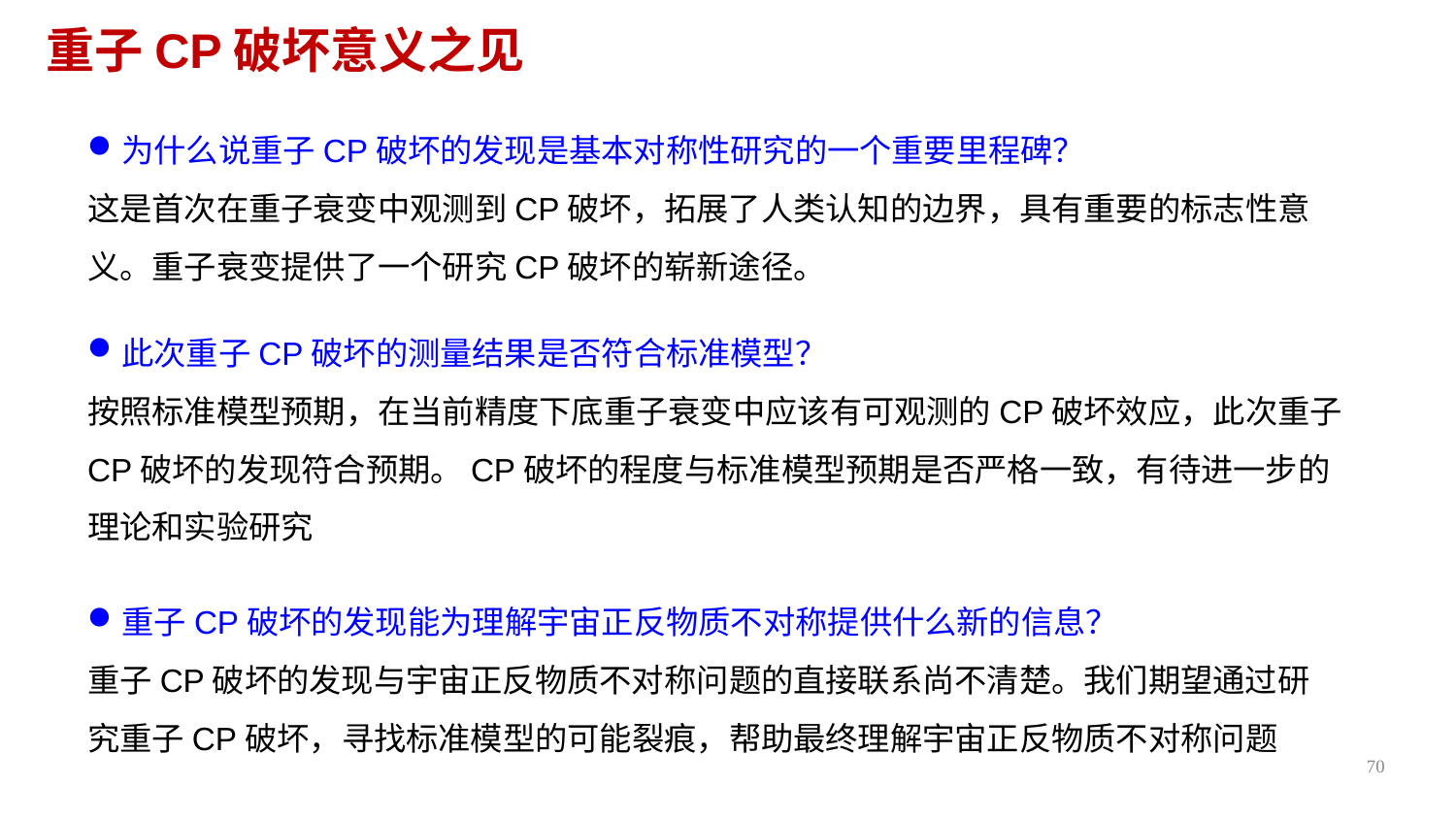

重子CP破坏意义之见
为什么说重子CP破坏的发现是基本对称性研究的一个重要里程碑？
这是首次在重子衰变中观测到CP破坏，拓展了人类认知的边界，具有重要的标志性意义。重子衰变提供了一个研究CP破坏的崭新途径。
此次重子CP破坏的测量结果是否符合标准模型？
按照标准模型预期，在当前精度下底重子衰变中应该有可观测的CP破坏效应，此次重子CP破坏的发现符合预期。CP破坏的程度与标准模型预期是否严格一致，有待进一步的理论和实验研究
重子CP破坏的发现能为理解宇宙正反物质不对称提供什么新的信息？
重子CP破坏的发现与宇宙正反物质不对称问题的直接联系尚不清楚。我们期望通过研究重子CP破坏，寻找标准模型的可能裂痕，帮助最终理解宇宙正反物质不对称问题
70